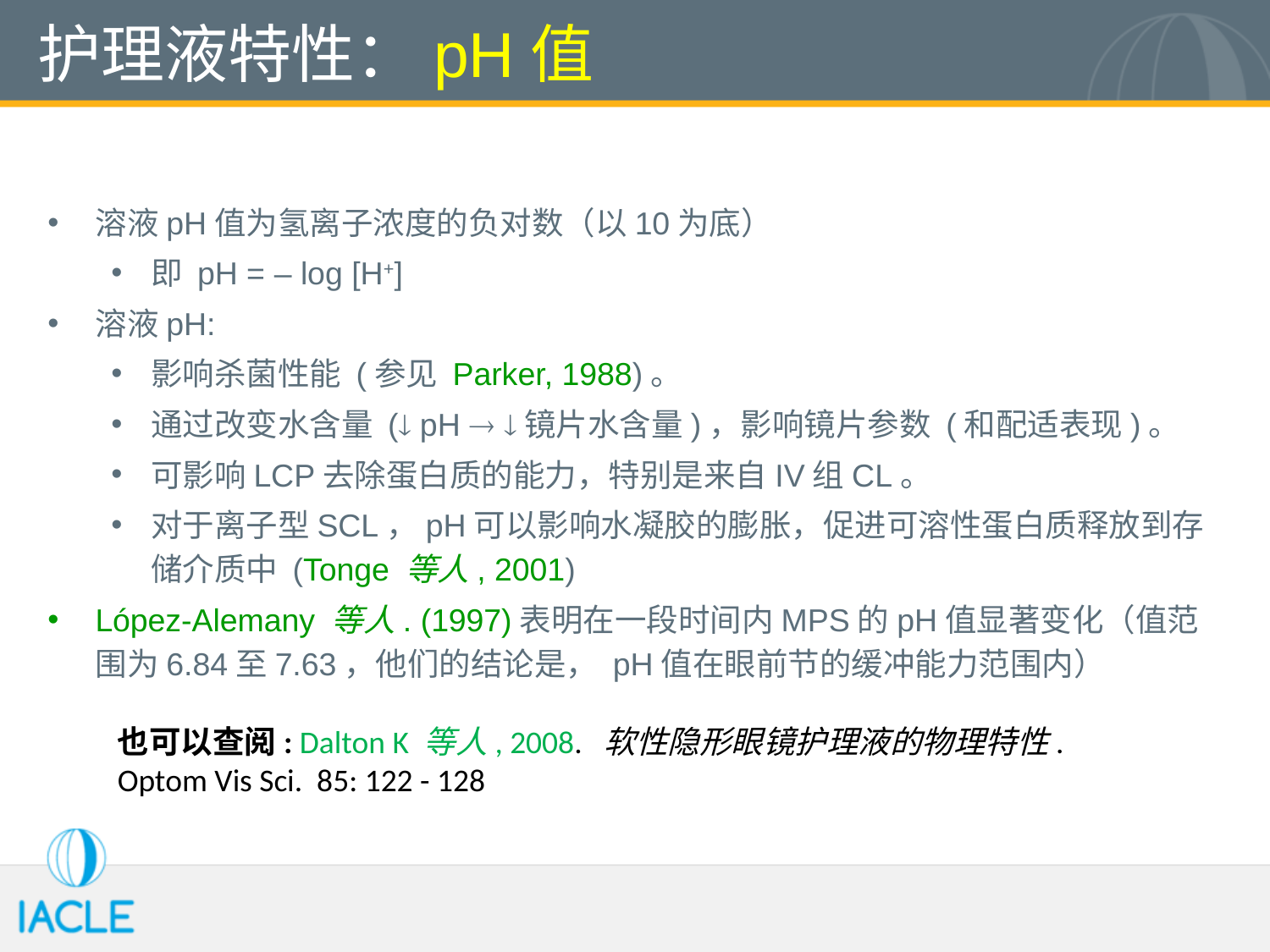

# 护理液特性：pH值
溶液pH值为氢离子浓度的负对数（以10为底）
即 pH = – log [H+]
溶液pH:
影响杀菌性能 (参见 Parker, 1988)。
通过改变水含量 (↓ pH → ↓镜片水含量)，影响镜片参数 (和配适表现)。
可影响LCP去除蛋白质的能力，特别是来自IV组CL。
对于离子型SCL，pH可以影响水凝胶的膨胀，促进可溶性蛋白质释放到存储介质中 (Tonge 等人, 2001)
López-Alemany 等人. (1997)表明在一段时间内MPS的pH值显著变化（值范围为6.84至7.63，他们的结论是， pH值在眼前节的缓冲能力范围内）

也可以查阅: Dalton K 等人, 2008.  软性隐形眼镜护理液的物理特性.
Optom Vis Sci.  85: 122 - 128